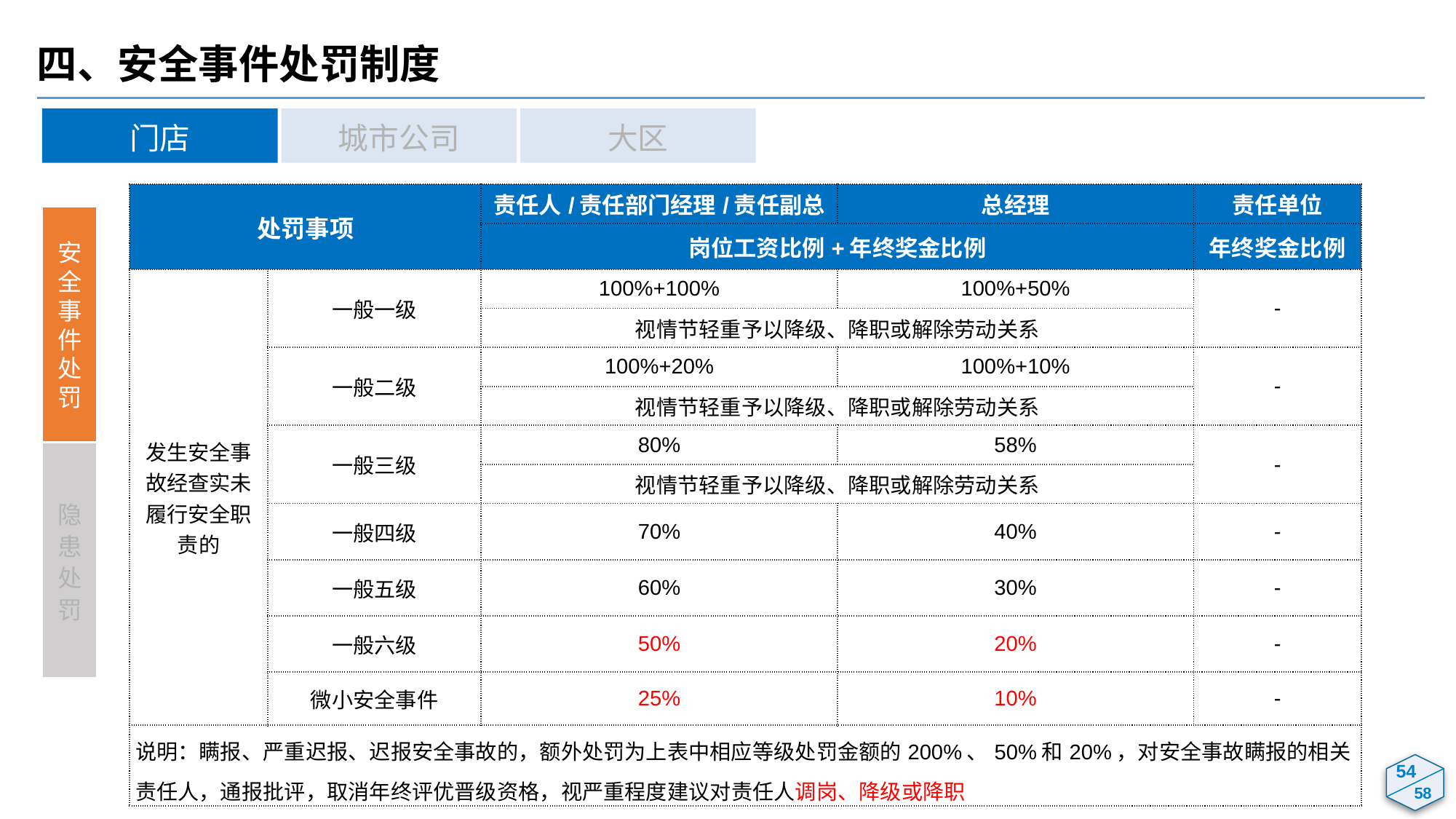

四、安全事件处罚制度
门店
城市公司
大区
| 处罚事项 |  | 责任人/责任部门经理/责任副总 | 总经理 | 责任单位 |
| --- | --- | --- | --- | --- |
|  |  | 岗位工资比例+年终奖金比例 |  | 年终奖金比例 |
| 发生安全事故经查实未履行安全职责的 | 一般一级 | 100%+100% | 100%+50% | - |
|  |  | 视情节轻重予以降级、降职或解除劳动关系 |  |  |
|  | 一般二级 | 100%+20% | 100%+10% | - |
|  |  | 视情节轻重予以降级、降职或解除劳动关系 |  |  |
|  | 一般三级 | 80% | 58% | - |
|  |  | 视情节轻重予以降级、降职或解除劳动关系 |  |  |
|  | 一般四级 | 70% | 40% | - |
|  | 一般五级 | 60% | 30% | - |
|  | 一般六级 | 50% | 20% | - |
|  | 微小安全事件 | 25% | 10% | - |
| 说明：瞒报、严重迟报、迟报安全事故的，额外处罚为上表中相应等级处罚金额的200%、50%和20%，对安全事故瞒报的相关责任人，通报批评，取消年终评优晋级资格，视严重程度建议对责任人调岗、降级或降职 |  |  |  |  |
安全事件处罚
隐患处罚
51
54

58